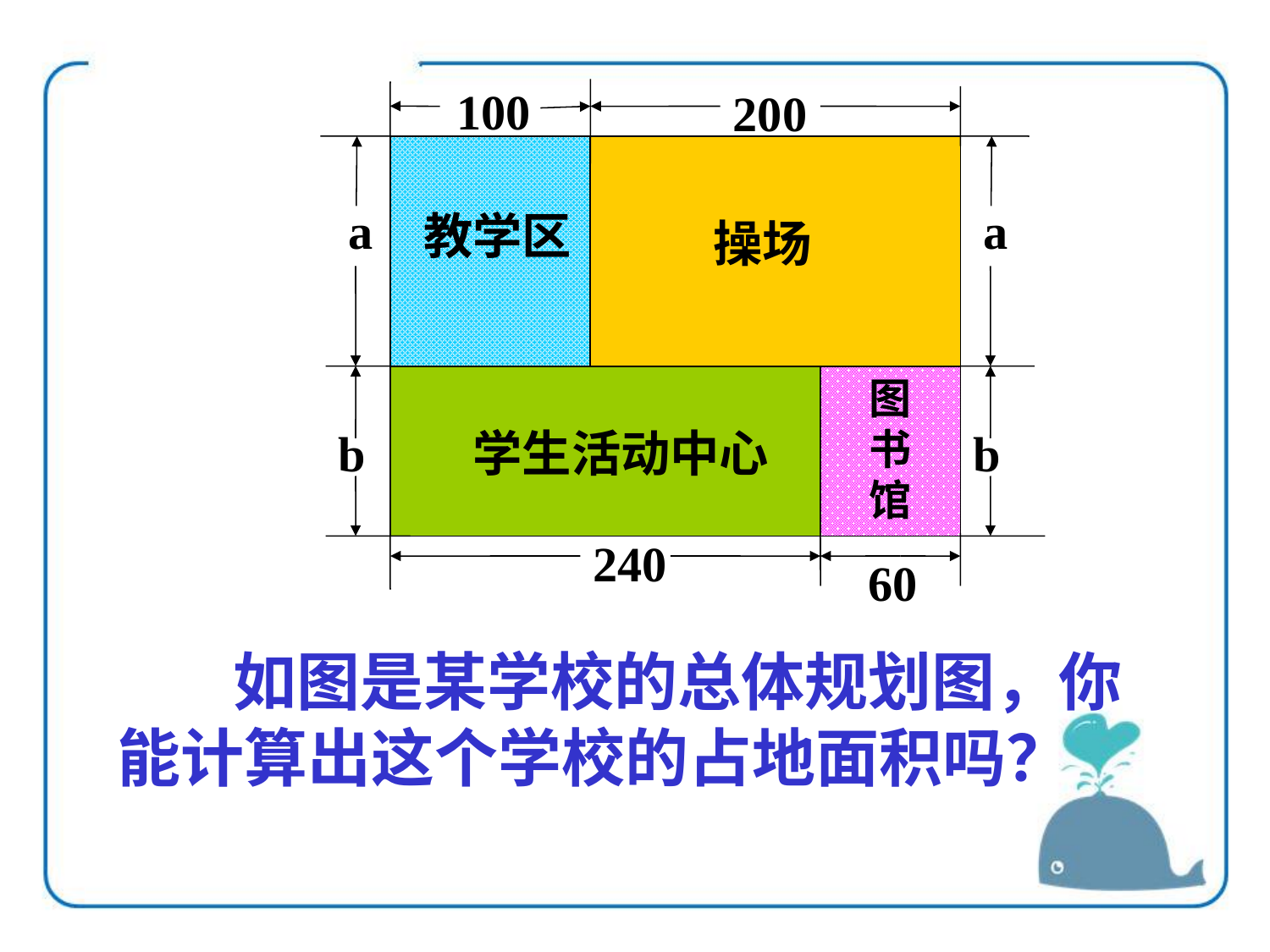

100
200

a
a
教学区
操场

图书馆

b
学生活动中心
b

240

60

       如图是某学校的总体规划图，你能计算出这个学校的占地面积吗？